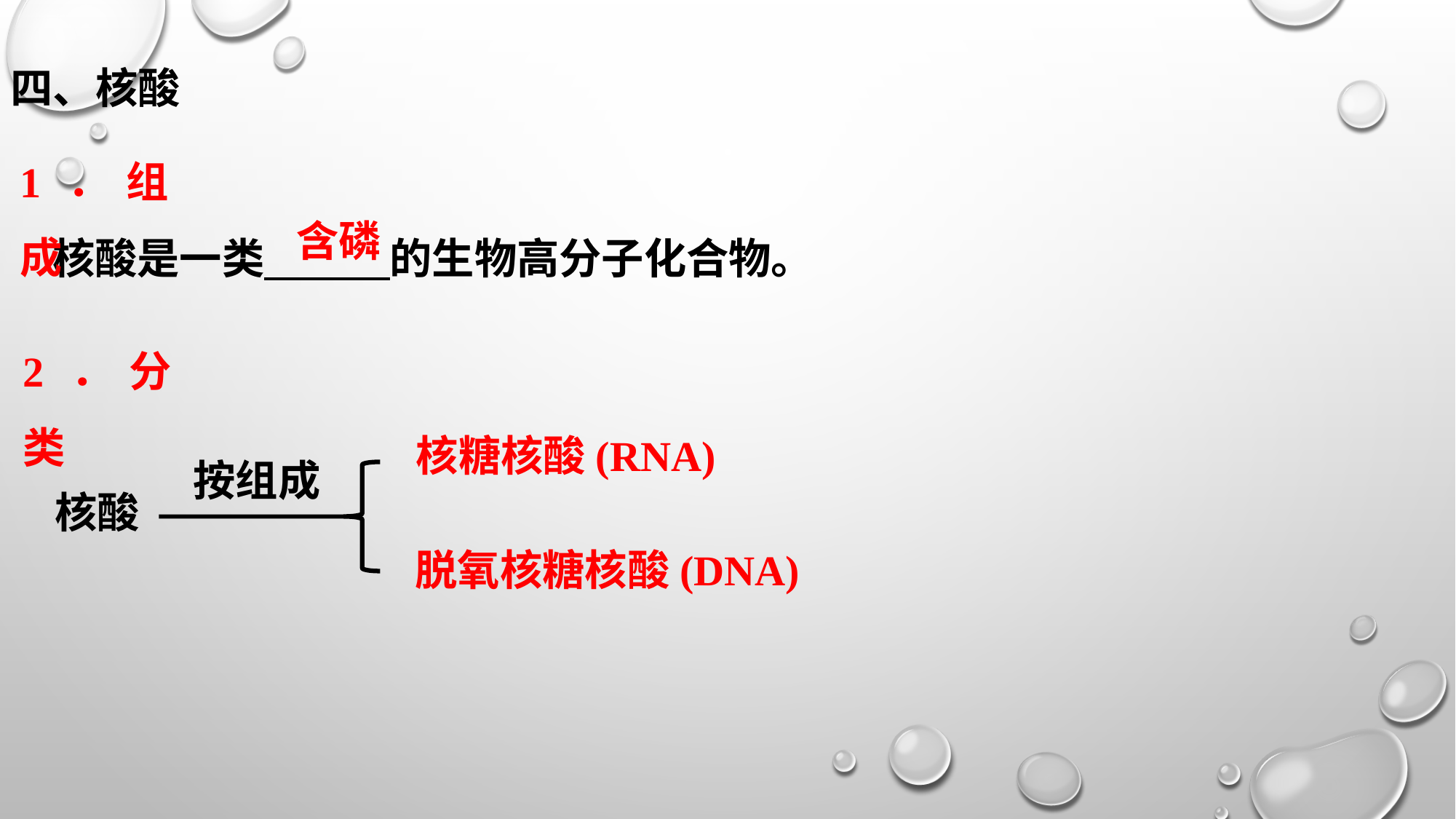

四、核酸
1．组成
含磷
核酸是一类             的生物高分子化合物。
2．分类
核糖核酸(RNA)
按组成

核酸
脱氧核糖核酸(DNA)